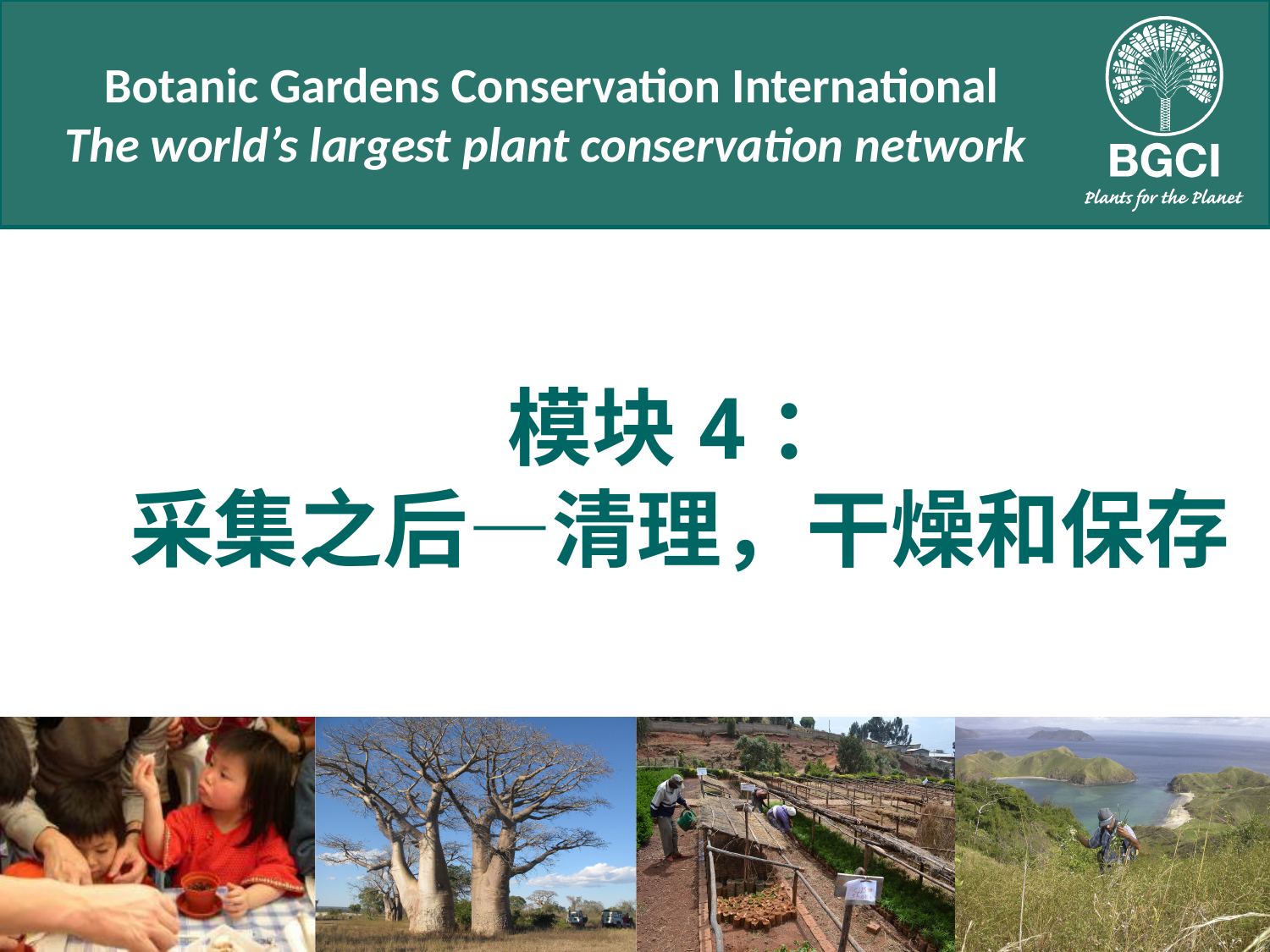

# 模块4： 采集之后—清理，干燥和保存

People
Places
Plants
Science